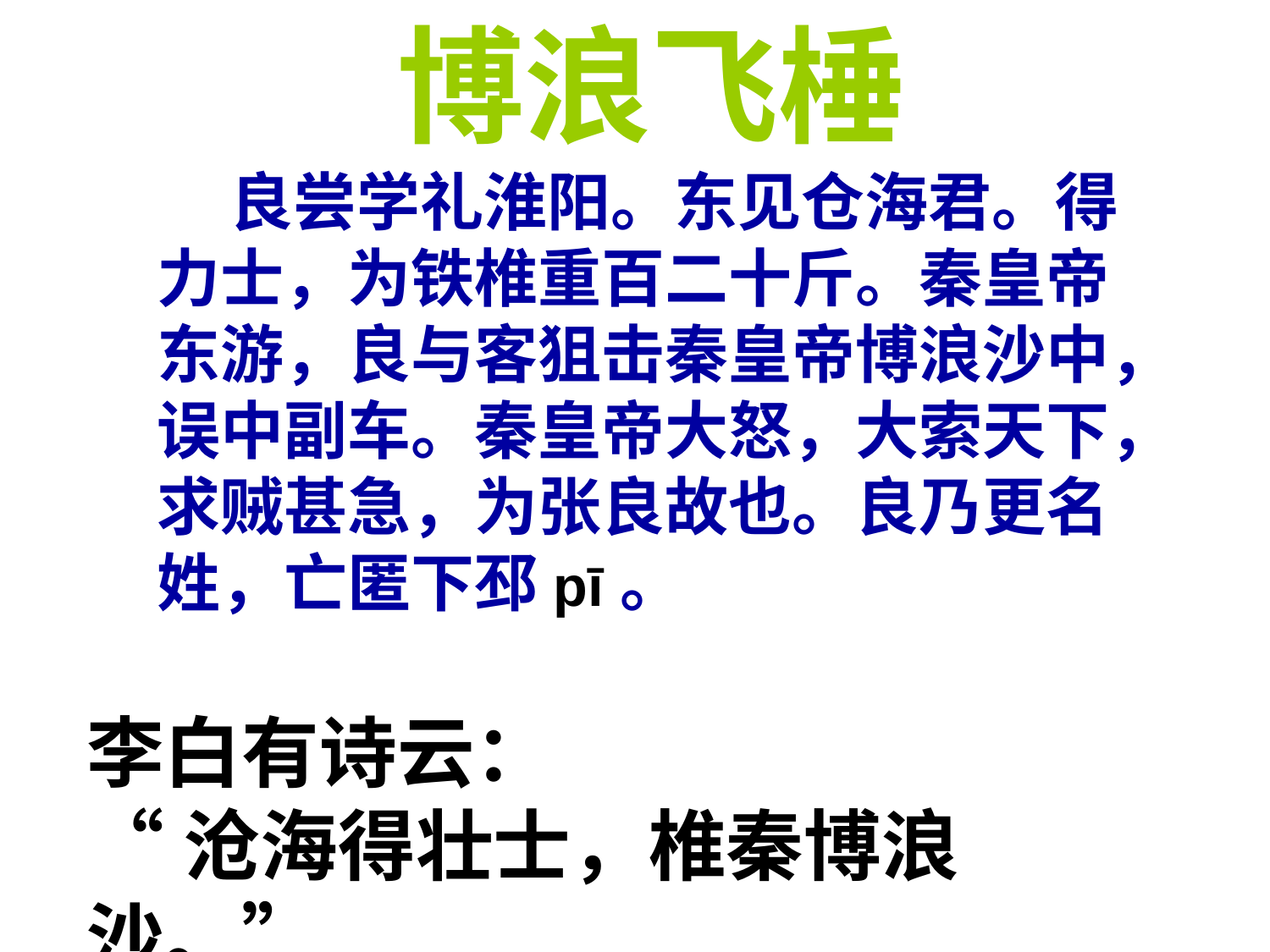

博浪飞棰
    良尝学礼淮阳。东见仓海君。得力士，为铁椎重百二十斤。秦皇帝东游，良与客狙击秦皇帝博浪沙中，误中副车。秦皇帝大怒，大索天下，求贼甚急，为张良故也。良乃更名姓，亡匿下邳pī 。

李白有诗云：
“沧海得壮士，椎秦博浪沙。”